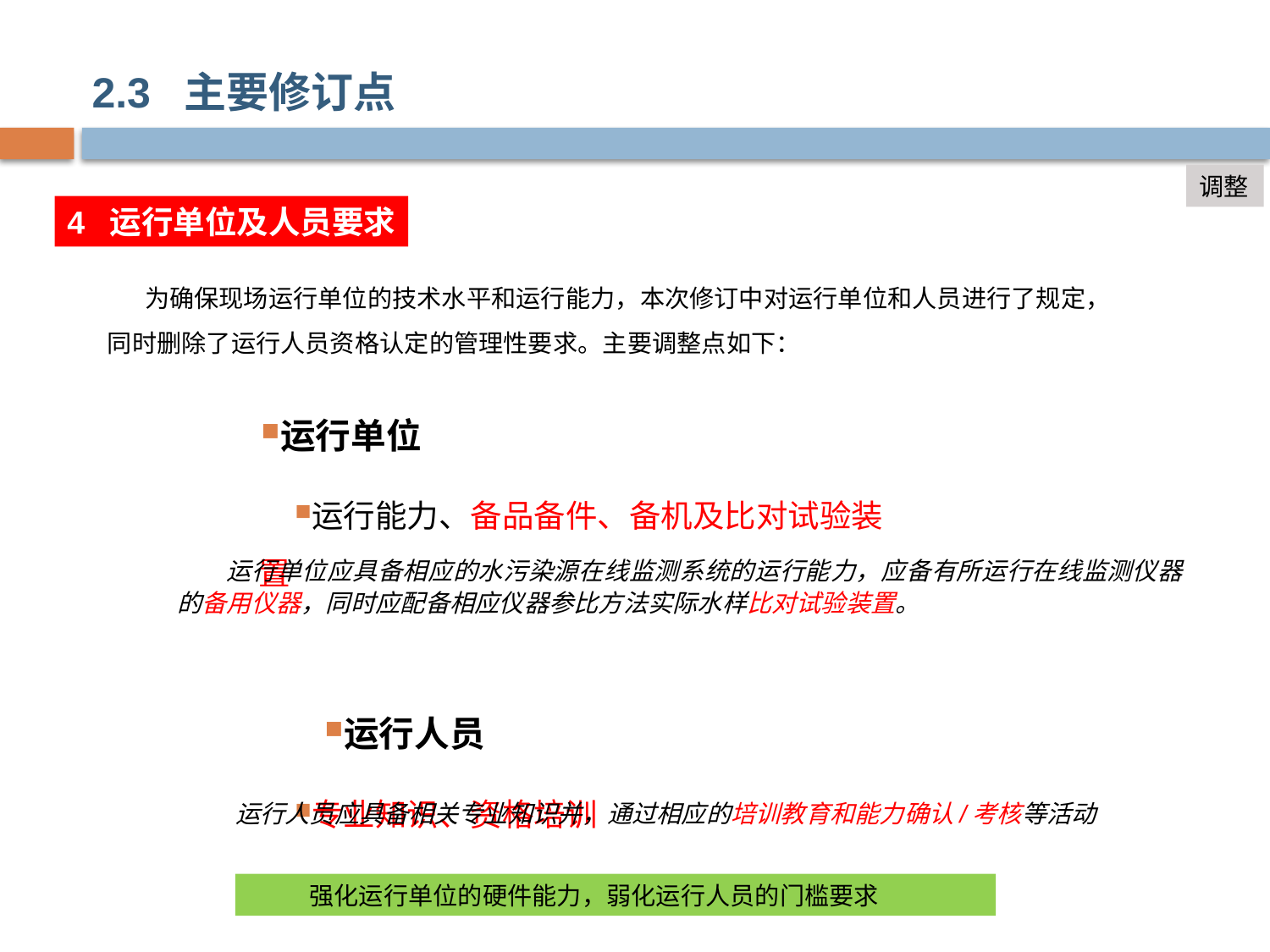

2.3  主要修订点
调整
4  运行单位及人员要求
为确保现场运行单位的技术水平和运行能力，本次修订中对运行单位和人员进行了规定，同时删除了运行人员资格认定的管理性要求。主要调整点如下：
运行单位
运行能力、备品备件、备机及比对试验装置

运行人员
专业知识、资格培训
 运行单位应具备相应的水污染源在线监测系统的运行能力，应备有所运行在线监测仪器的备用仪器，同时应配备相应仪器参比方法实际水样比对试验装置。
运行人员应具备相关专业知识并，通过相应的培训教育和能力确认/考核等活动
强化运行单位的硬件能力，弱化运行人员的门槛要求
13